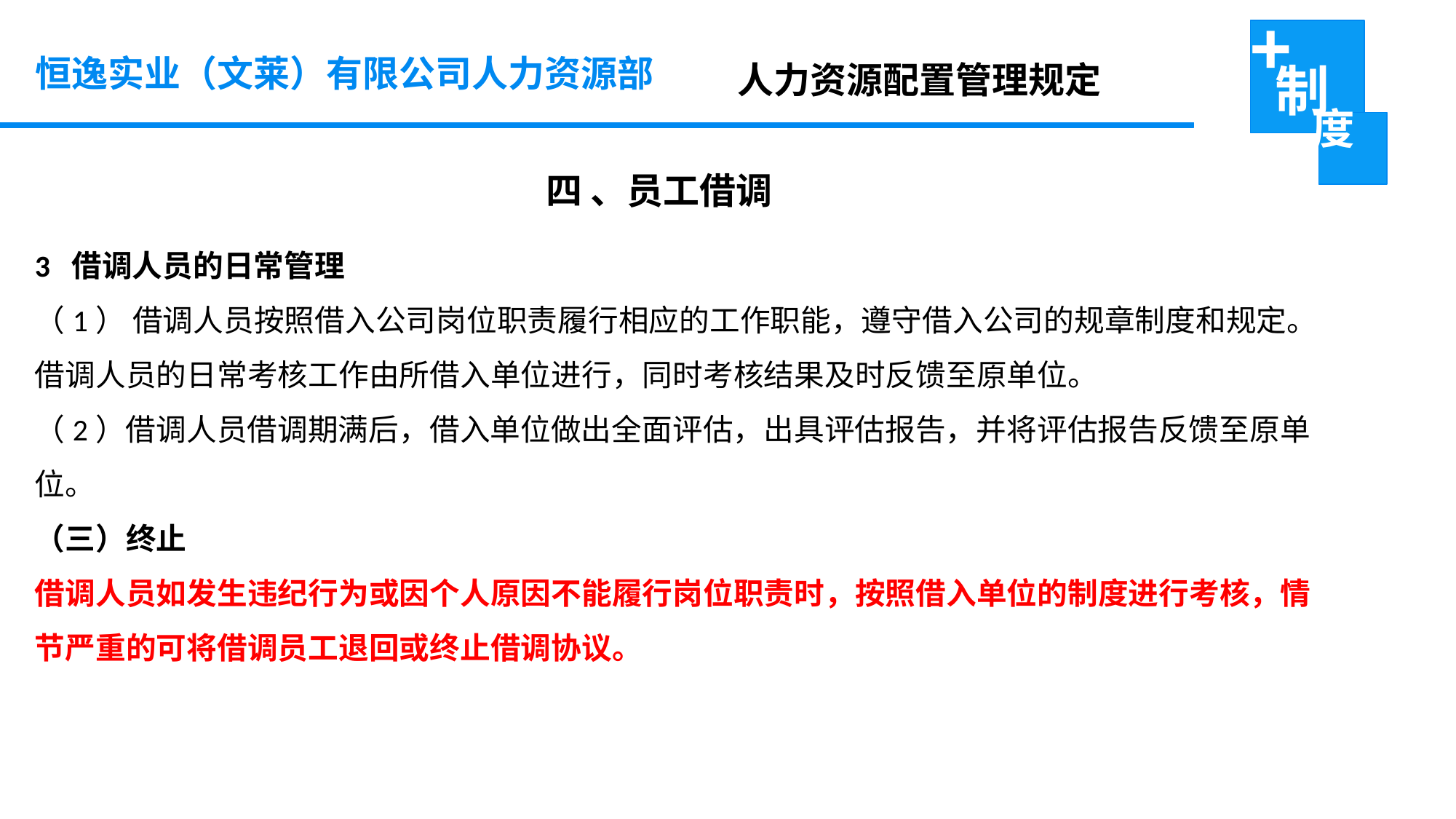

恒逸实业（文莱）有限公司人力资源部
    人力资源配置管理规定
四 、员工借调

3  借调人员的日常管理
（1） 借调人员按照借入公司岗位职责履行相应的工作职能，遵守借入公司的规章制度和规定。
借调人员的日常考核工作由所借入单位进行，同时考核结果及时反馈至原单位。
（2）借调人员借调期满后，借入单位做出全面评估，出具评估报告，并将评估报告反馈至原单位。
（三）终止
借调人员如发生违纪行为或因个人原因不能履行岗位职责时，按照借入单位的制度进行考核，情节严重的可将借调员工退回或终止借调协议。